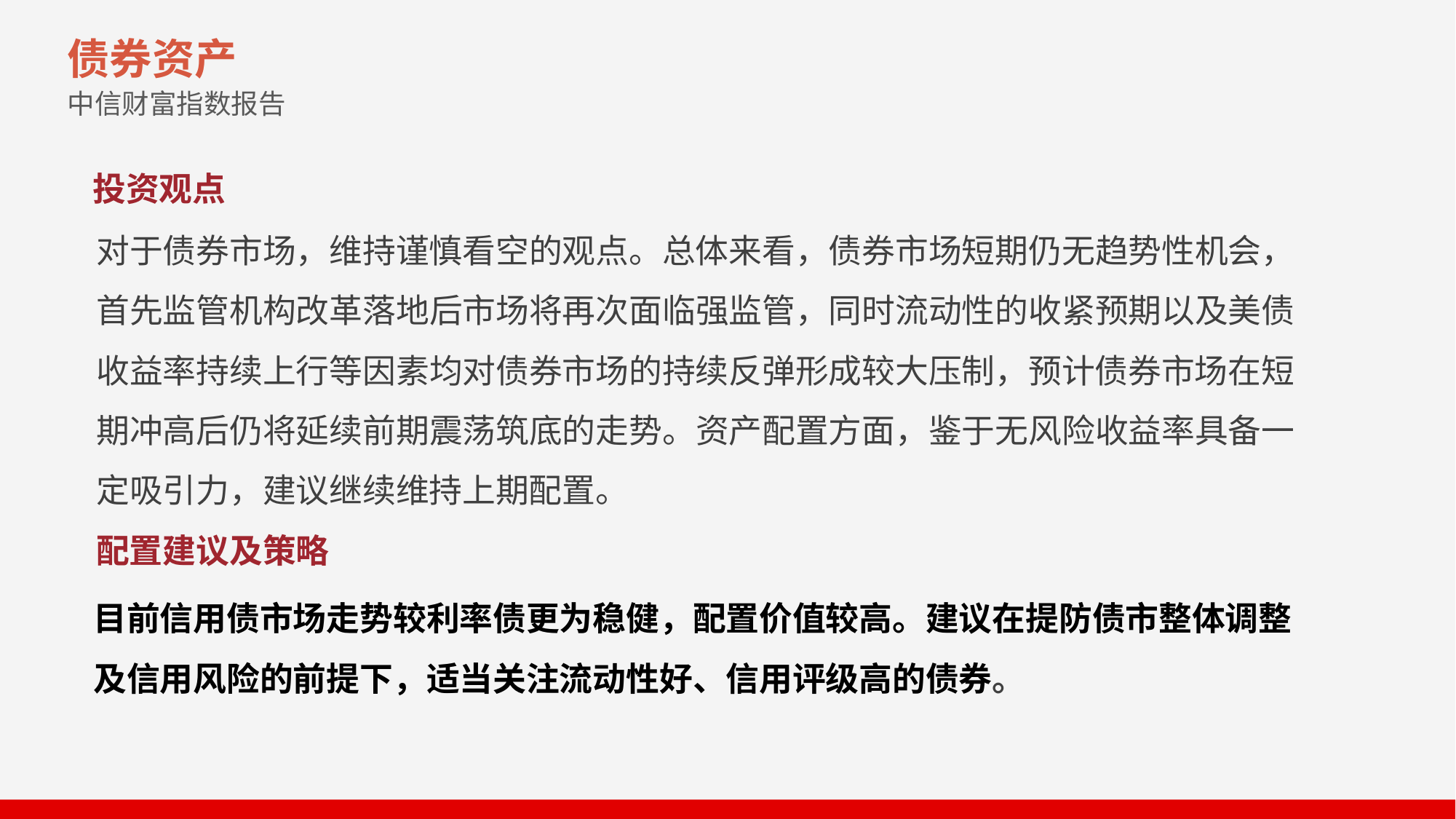

债券资产
中信财富指数报告
投资观点
对于债券市场，维持谨慎看空的观点。总体来看，债券市场短期仍无趋势性机会，首先监管机构改革落地后市场将再次面临强监管，同时流动性的收紧预期以及美债收益率持续上行等因素均对债券市场的持续反弹形成较大压制，预计债券市场在短期冲高后仍将延续前期震荡筑底的走势。资产配置方面，鉴于无风险收益率具备一定吸引力，建议继续维持上期配置。
配置建议及策略
目前信用债市场走势较利率债更为稳健，配置价值较高。建议在提防债市整体调整及信用风险的前提下，适当关注流动性好、信用评级高的债券。
12